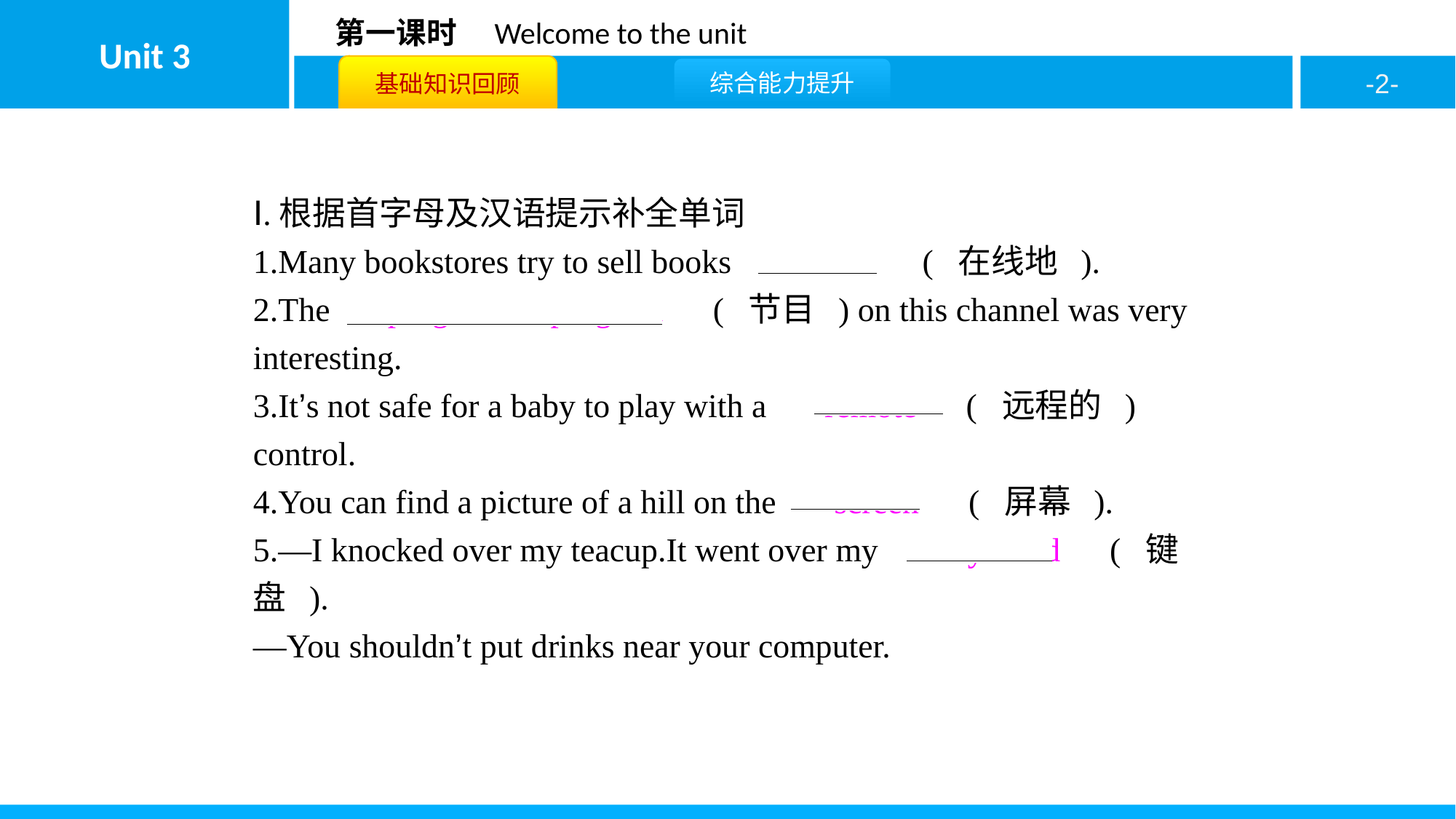

Ⅰ.根据首字母及汉语提示补全单词
1.Many bookstores try to sell books 　online　(  在线地  ).
2.The 　programme/program　(  节目  ) on this channel was very interesting.
3.It’s not safe for a baby to play with a 　remote　(  远程的  ) control.
4.You can find a picture of a hill on the 　screen　(  屏幕  ).
5.—I knocked over my teacup.It went over my 　keyboard　(  键盘  ).
—You shouldn’t put drinks near your computer.